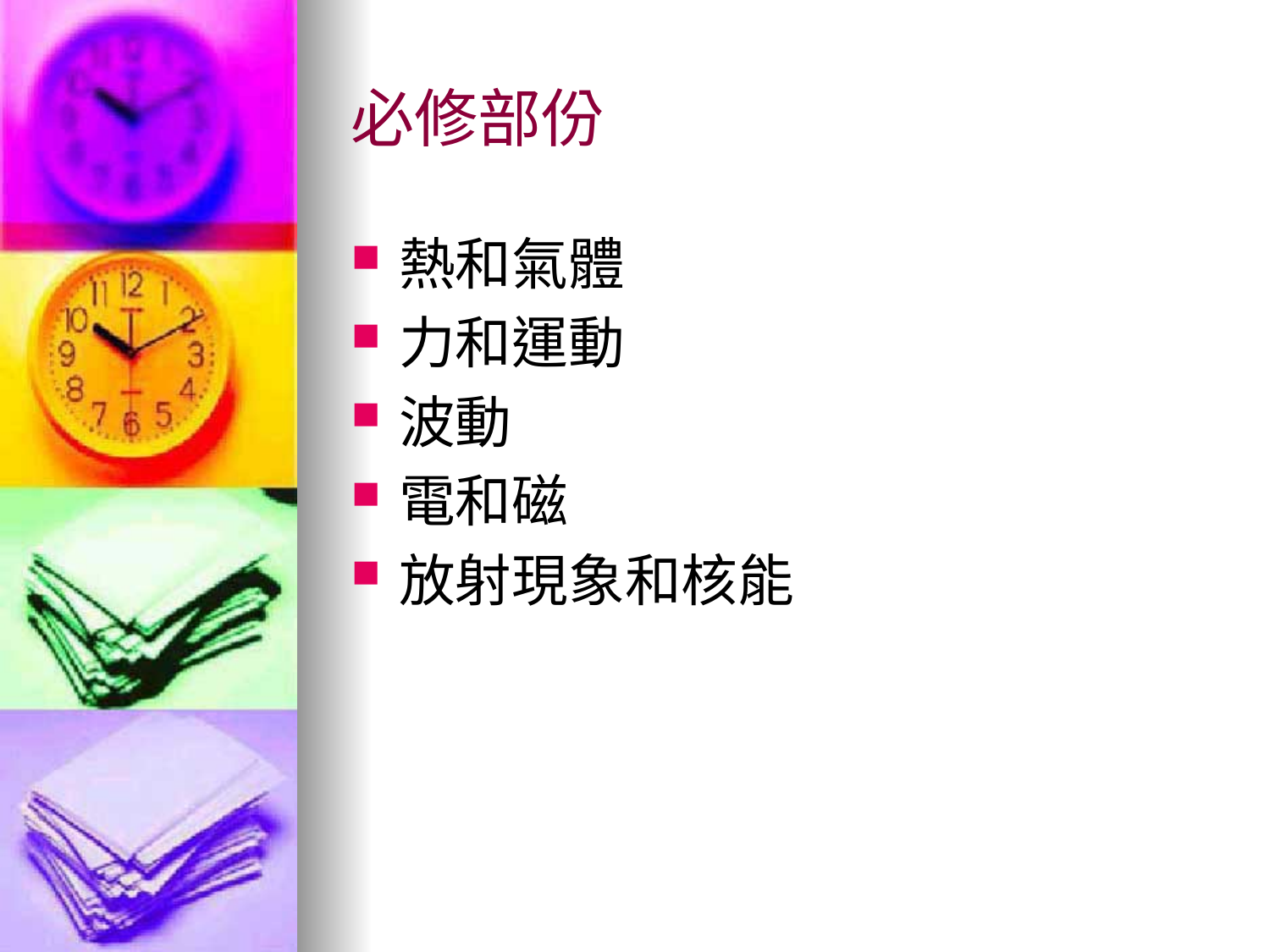

# 必修部份
熱和氣體
力和運動
波動
電和磁
放射現象和核能